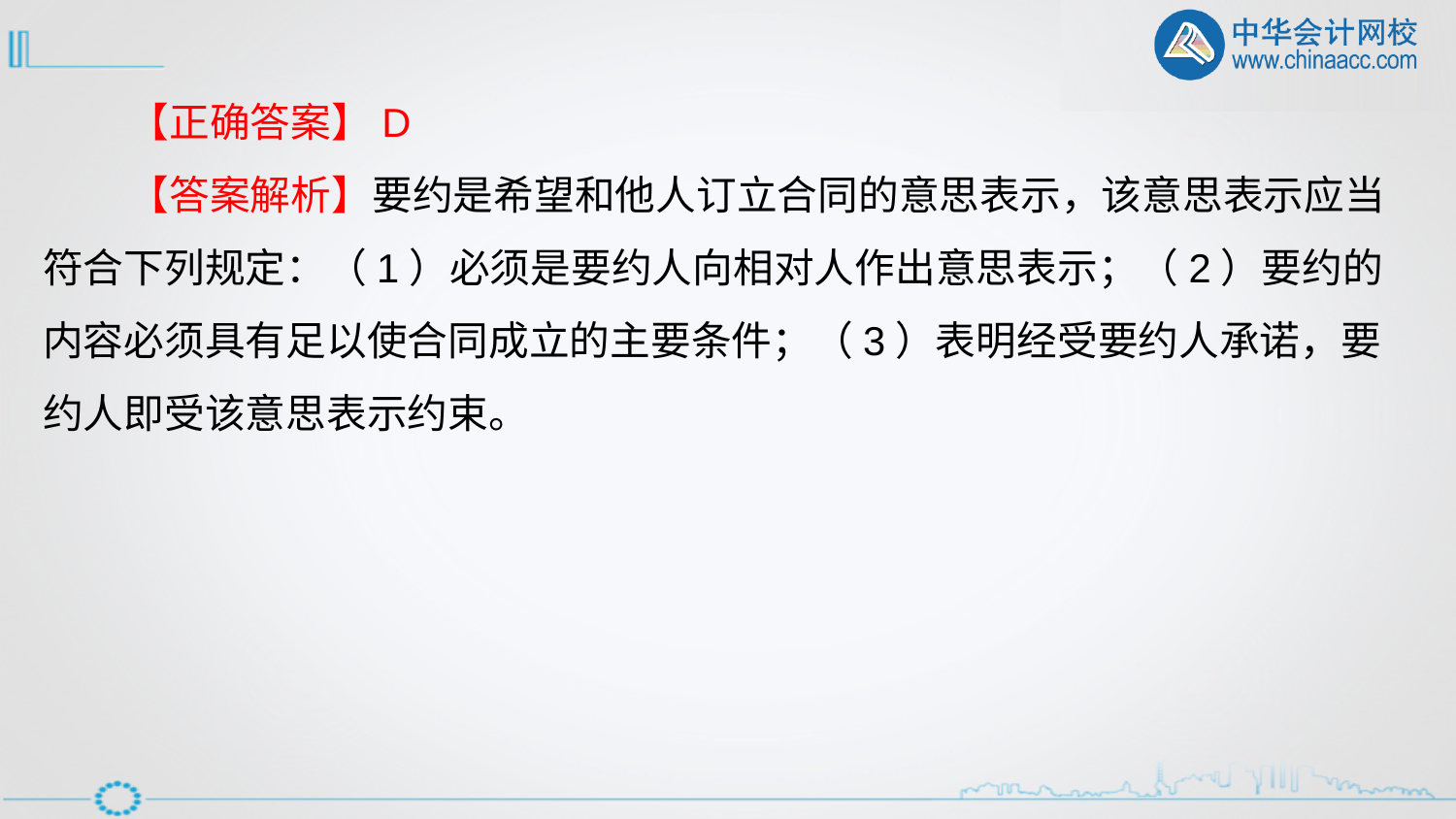

【正确答案】D
【答案解析】要约是希望和他人订立合同的意思表示，该意思表示应当符合下列规定：（1）必须是要约人向相对人作出意思表示；（2）要约的内容必须具有足以使合同成立的主要条件；（3）表明经受要约人承诺，要约人即受该意思表示约束。